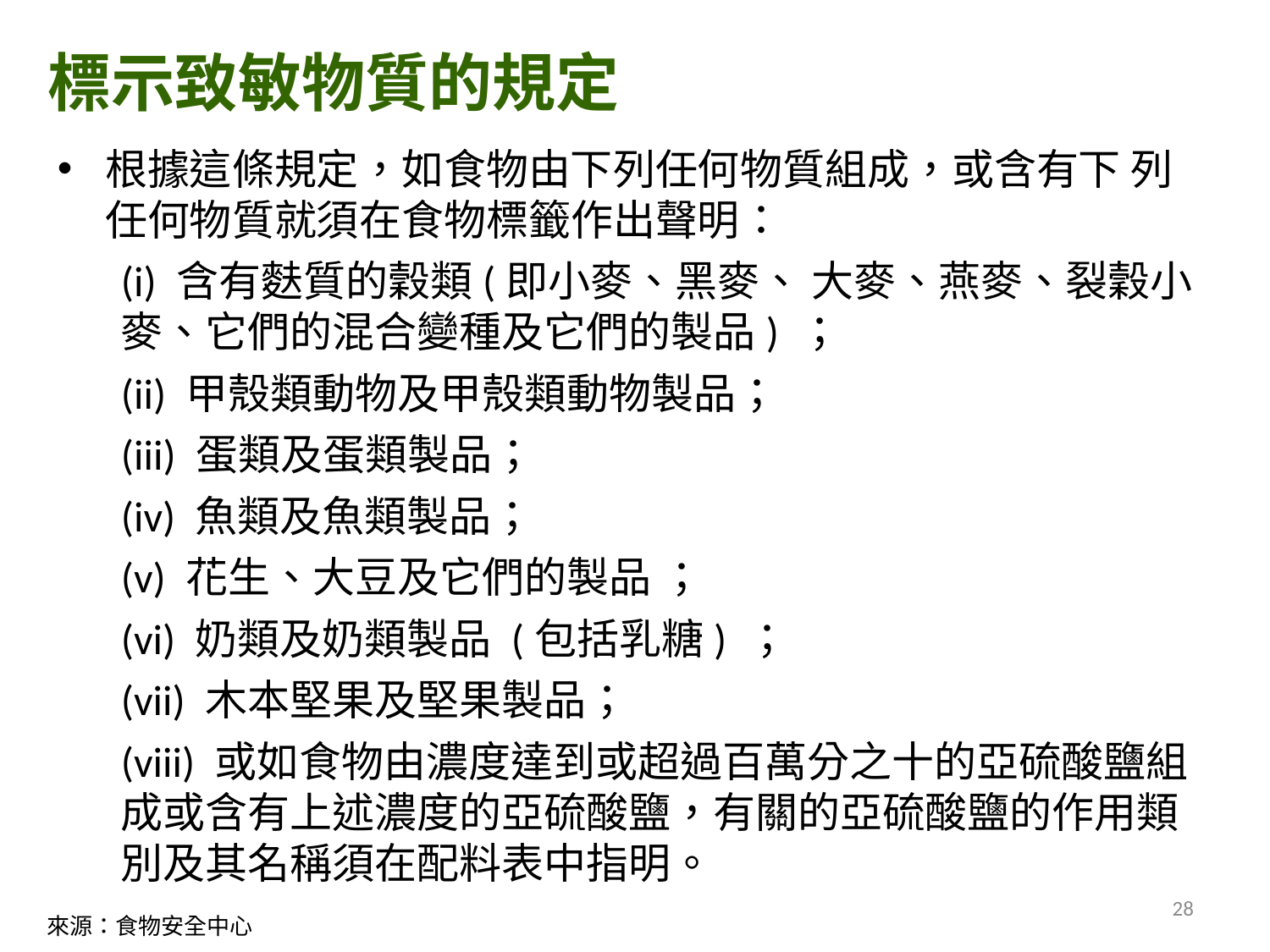

標示致敏物質的規定
根據這條規定，如食物由下列任何物質組成，或含有下 列任何物質就須在食物標籤作出聲明：
(i) 含有麩質的穀類(即小麥、黑麥、 大麥、燕麥、裂穀小麥、它們的混合變種及它們的製品) ；
(ii) 甲殼類動物及甲殼類動物製品；
(iii) 蛋類及蛋類製品；
(iv) 魚類及魚類製品；
(v) 花生、大豆及它們的製品 ；
(vi) 奶類及奶類製品 (包括乳糖) ；
(vii) 木本堅果及堅果製品；
(viii) 或如食物由濃度達到或超過百萬分之十的亞硫酸鹽組成或含有上述濃度的亞硫酸鹽，有關的亞硫酸鹽的作用類別及其名稱須在配料表中指明。
28
來源：食物安全中心